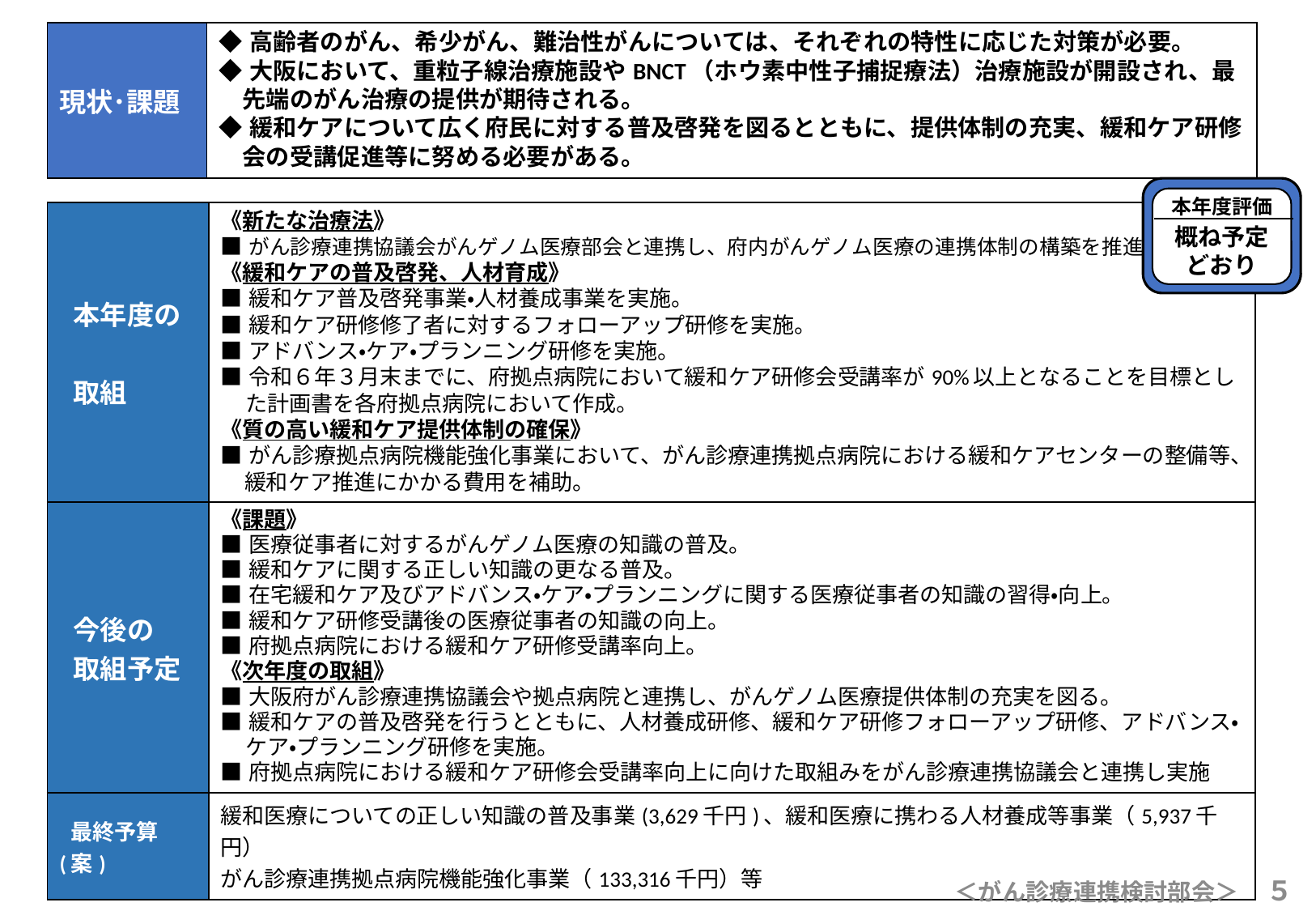

| 現状･課題 | ◆高齢者のがん、希少がん、難治性がんについては、それぞれの特性に応じた対策が必要。 ◆大阪において、重粒子線治療施設やBNCT（ホウ素中性子捕捉療法）治療施設が開設され、最先端のがん治療の提供が期待される。　 ◆緩和ケアについて広く府民に対する普及啓発を図るとともに、提供体制の充実、緩和ケア研修会の受講促進等に努める必要がある。 |
| --- | --- |

本年度評価

概ね予定
どおり
| 本年度の 取組 | 《新たな治療法》 ■がん診療連携協議会がんゲノム医療部会と連携し、府内がんゲノム医療の連携体制の構築を推進。 《緩和ケアの普及啓発、人材育成》 ■緩和ケア普及啓発事業・人材養成事業を実施。 ■緩和ケア研修修了者に対するフォローアップ研修を実施。 ■アドバンス・ケア・プランニング研修を実施。 ■令和６年３月末までに、府拠点病院において緩和ケア研修会受講率が90%以上となることを目標とした計画書を各府拠点病院において作成。 《質の高い緩和ケア提供体制の確保》 ■がん診療拠点病院機能強化事業において、がん診療連携拠点病院における緩和ケアセンターの整備等、緩和ケア推進にかかる費用を補助。 |
| --- | --- |
| 今後の 取組予定 | 《課題》 ■医療従事者に対するがんゲノム医療の知識の普及。 ■緩和ケアに関する正しい知識の更なる普及。 ■在宅緩和ケア及びアドバンス・ケア・プランニングに関する医療従事者の知識の習得・向上。 ■緩和ケア研修受講後の医療従事者の知識の向上。 ■府拠点病院における緩和ケア研修受講率向上。 《次年度の取組》 ■大阪府がん診療連携協議会や拠点病院と連携し、がんゲノム医療提供体制の充実を図る。 ■緩和ケアの普及啓発を行うとともに、人材養成研修、緩和ケア研修フォローアップ研修、アドバンス・ケア・プランニング研修を実施。 ■府拠点病院における緩和ケア研修会受講率向上に向けた取組みをがん診療連携協議会と連携し実施 |
| 最終予算(案) | 緩和医療についての正しい知識の普及事業(3,629千円)、緩和医療に携わる人材養成等事業（5,937千円） がん診療連携拠点病院機能強化事業（133,316千円）等 |
＜がん診療連携検討部会＞　５